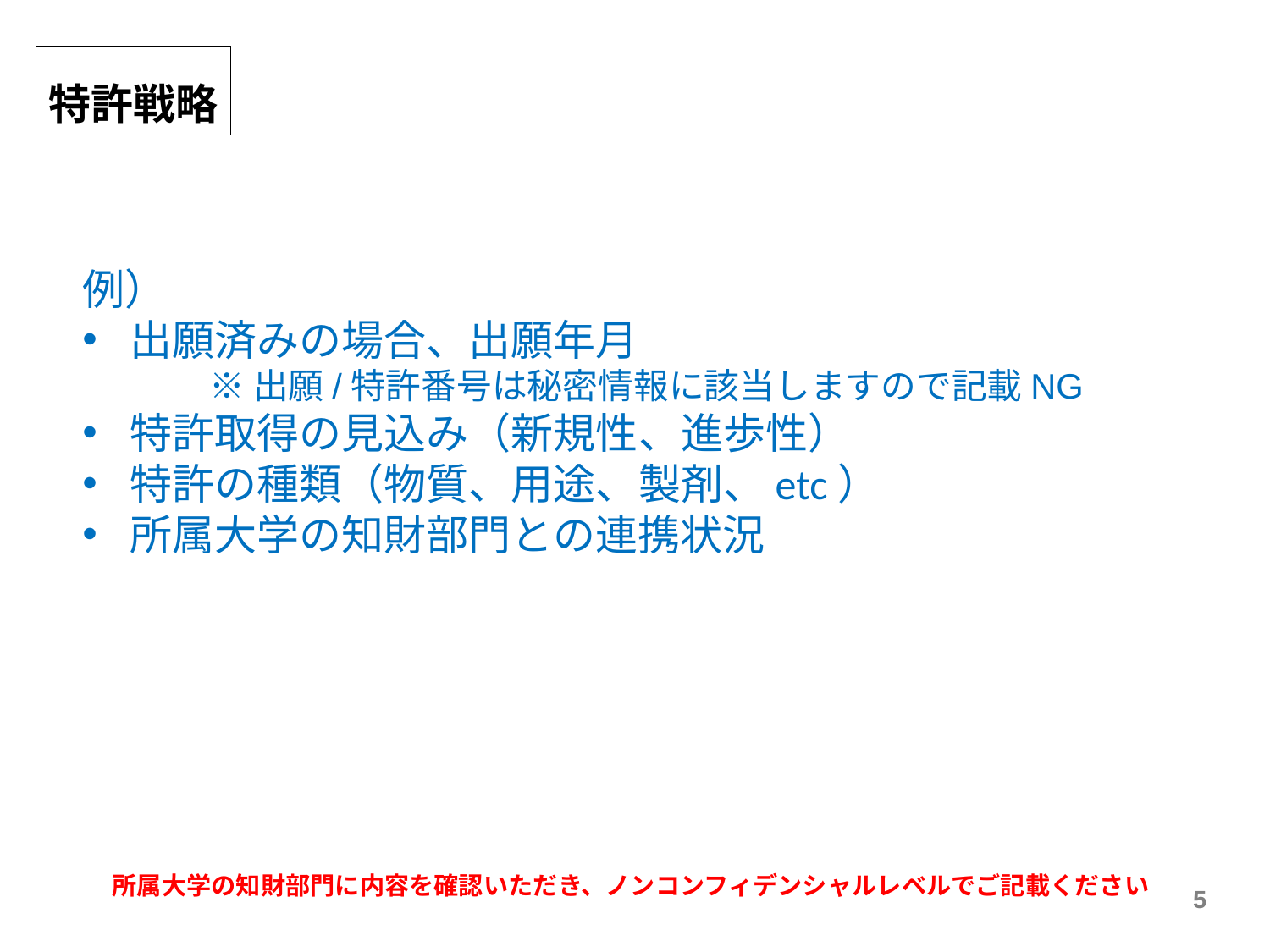

特許戦略
例）
出願済みの場合、出願年月
	※出願/特許番号は秘密情報に該当しますので記載NG
特許取得の見込み（新規性、進歩性）
特許の種類（物質、用途、製剤、etc）
所属大学の知財部門との連携状況
所属大学の知財部門に内容を確認いただき、ノンコンフィデンシャルレベルでご記載ください
5